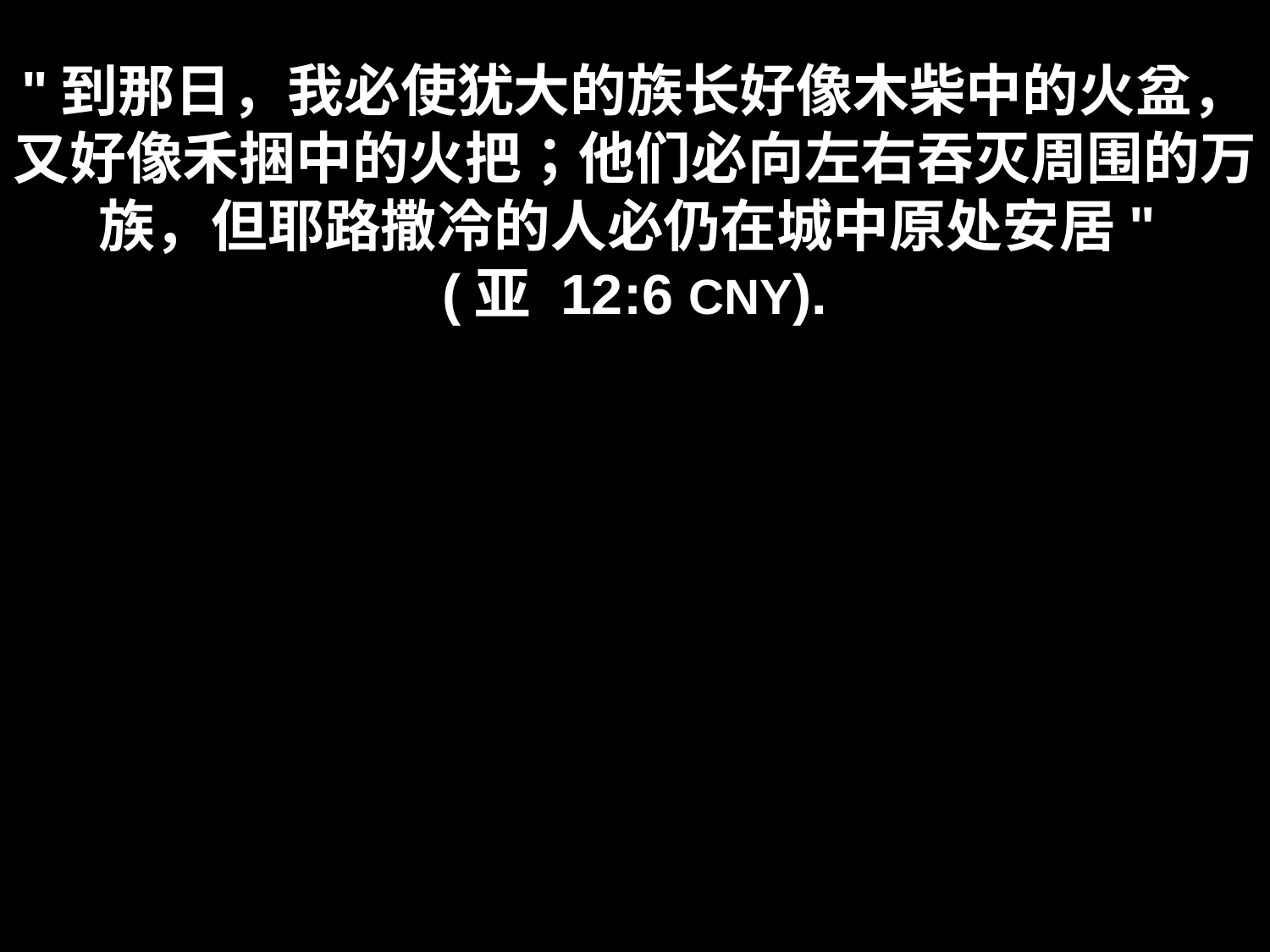

# "到那日，我必使犹大的族长好像木柴中的火盆， 又好像禾捆中的火把；他们必向左右吞灭周围的万族，但耶路撒冷的人必仍在城中原处安居" (亚 12:6 CNY).